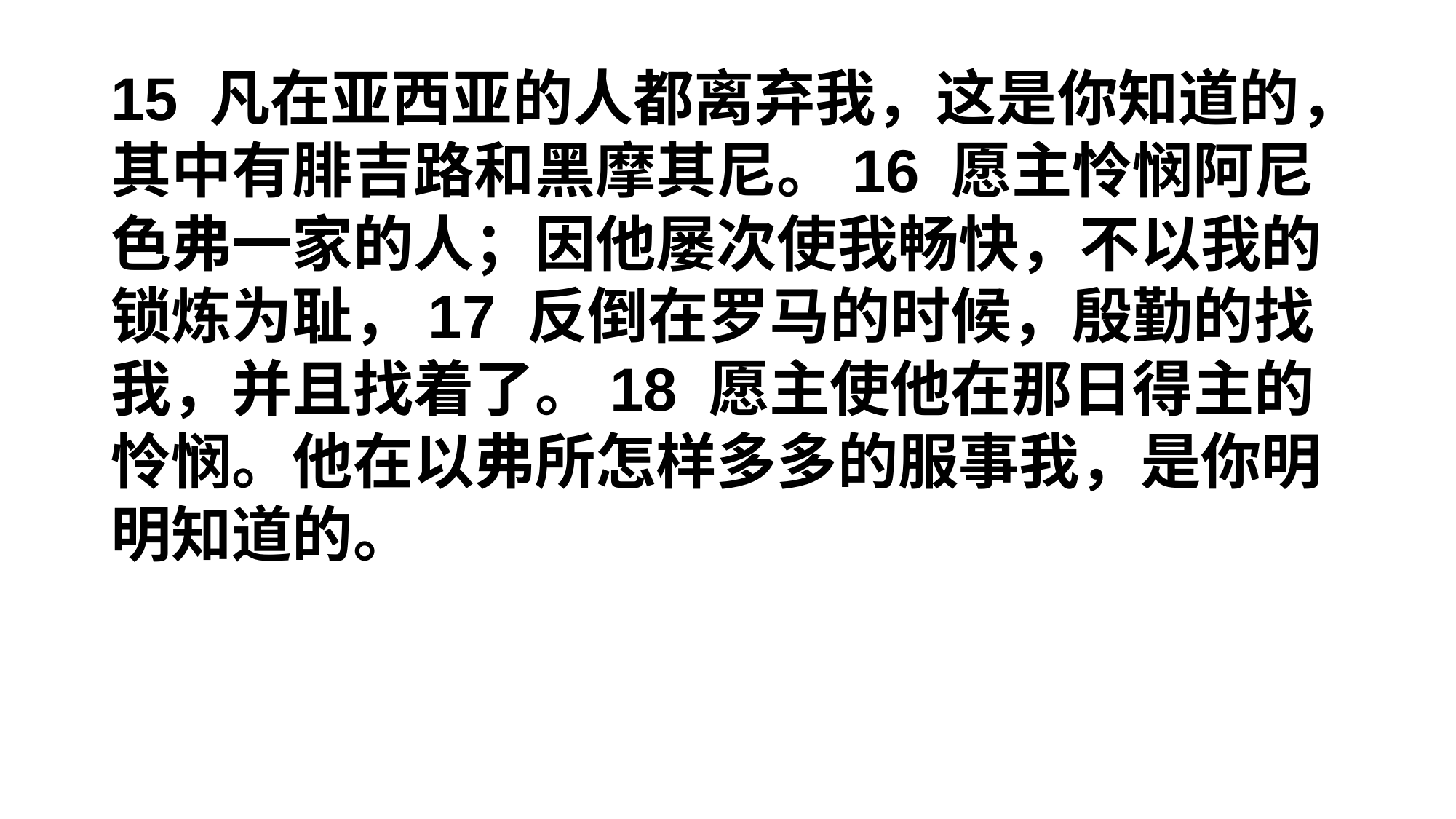

15 凡在亚西亚的人都离弃我，这是你知道的，其中有腓吉路和黑摩其尼。16 愿主怜悯阿尼色弗一家的人；因他屡次使我畅快，不以我的锁炼为耻，17 反倒在罗马的时候，殷勤的找我，并且找着了。18 愿主使他在那日得主的怜悯。他在以弗所怎样多多的服事我，是你明明知道的。